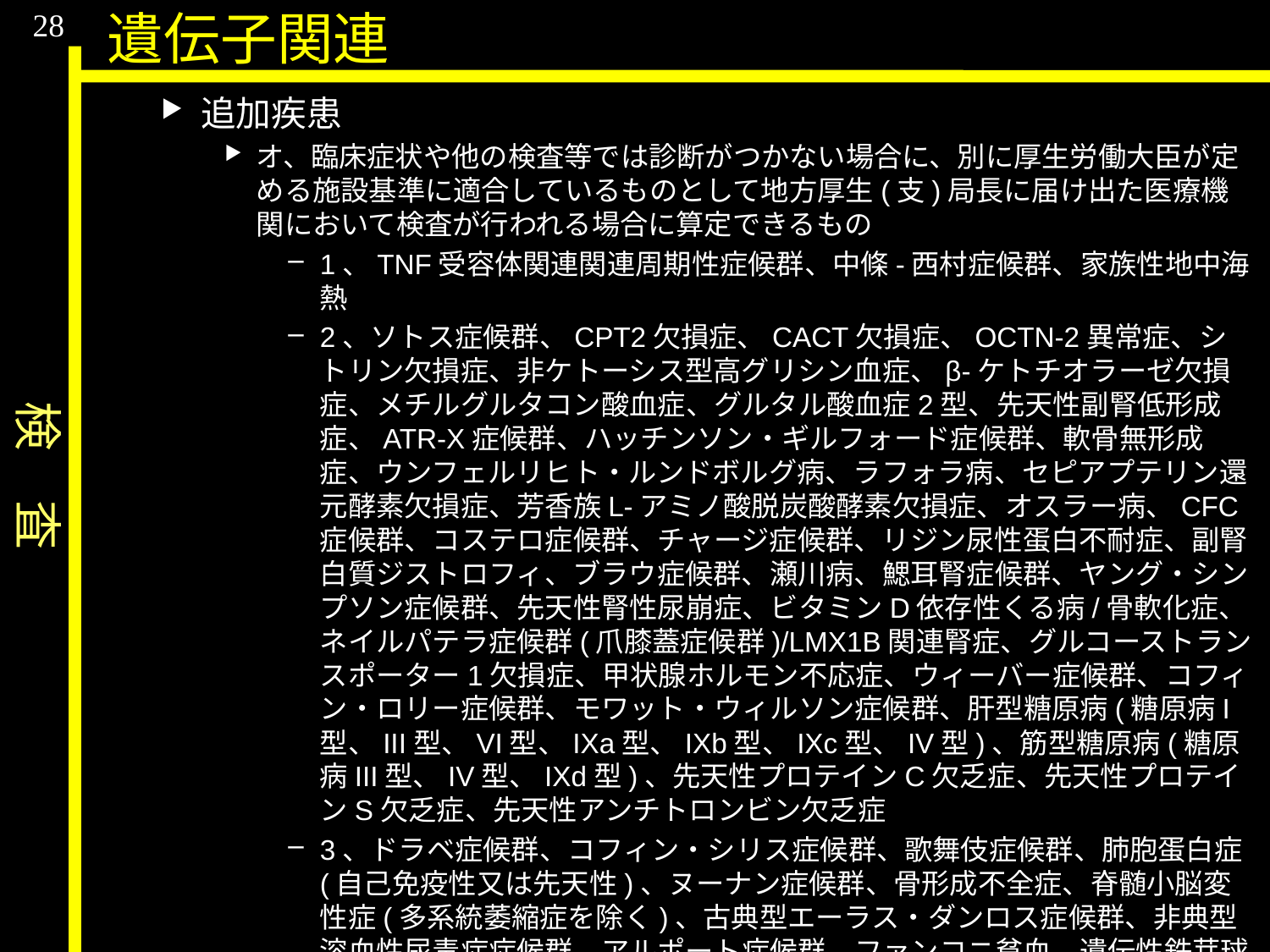

検　査
28
遺伝子関連

追加疾患
オ、臨床症状や他の検査等では診断がつかない場合に、別に厚生労働大臣が定める施設基準に適合しているものとして地方厚生(支)局長に届け出た医療機関において検査が行われる場合に算定できるもの
1、TNF受容体関連関連周期性症候群、中條-西村症候群、家族性地中海熱
2、ソトス症候群、CPT2欠損症、CACT欠損症、OCTN-2異常症、シトリン欠損症、非ケトーシス型高グリシン血症、β-ケトチオラーゼ欠損症、メチルグルタコン酸血症、グルタル酸血症2型、先天性副腎低形成症、ATR-X症候群、ハッチンソン・ギルフォード症候群、軟骨無形成症、ウンフェルリヒト・ルンドボルグ病、ラフォラ病、セピアプテリン還元酵素欠損症、芳香族L-アミノ酸脱炭酸酵素欠損症、オスラー病、CFC症候群、コステロ症候群、チャージ症候群、リジン尿性蛋白不耐症、副腎白質ジストロフィ、ブラウ症候群、瀬川病、鰓耳腎症候群、ヤング・シンプソン症候群、先天性腎性尿崩症、ビタミンD依存性くる病/骨軟化症、ネイルパテラ症候群(爪膝蓋症候群)/LMX1B関連腎症、グルコーストランスポーター1欠損症、甲状腺ホルモン不応症、ウィーバー症候群、コフィン・ロリー症候群、モワット・ウィルソン症候群、肝型糖原病(糖原病I型、III型、VI型、IXa型、IXb型、IXc型、IV型)、筋型糖原病(糖原病III型、IV型、IXd型)、先天性プロテインC欠乏症、先天性プロテインS欠乏症、先天性アンチトロンビン欠乏症
3、ドラベ症候群、コフィン・シリス症候群、歌舞伎症候群、肺胞蛋白症(自己免疫性又は先天性)、ヌーナン症候群、骨形成不全症、脊髄小脳変性症(多系統萎縮症を除く)、古典型エーラス・ダンロス症候群、非典型溶血性尿毒症症候群、アルポート症候群、ファンコニ貧血、遺伝性鉄芽球性貧血、アラジール症候群、ルビンシュタイン・テイビ症